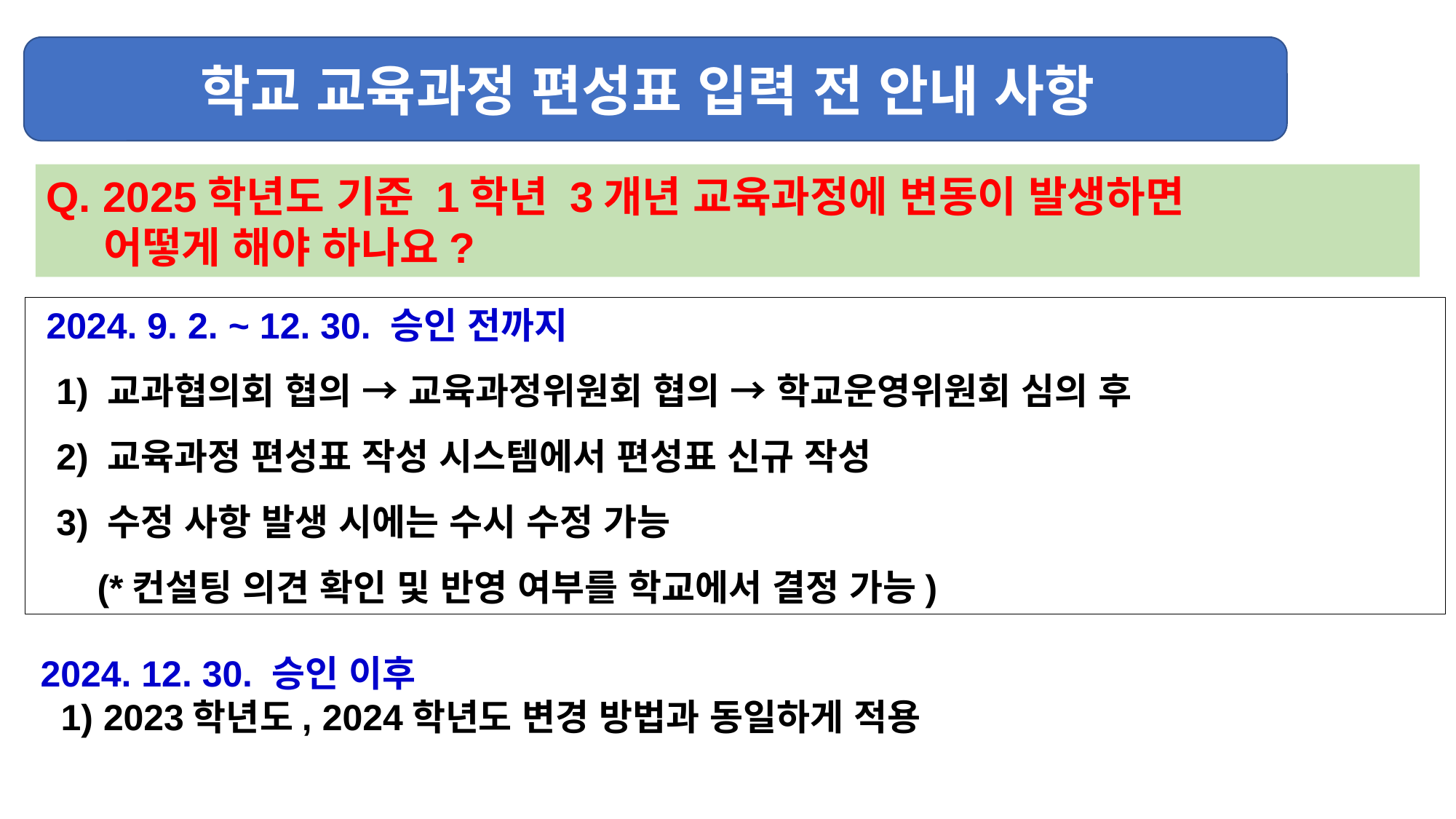

학교 교육과정 편성표 입력 전 안내 사항
Q. 2025학년도 기준 1학년 3개년 교육과정에 변동이 발생하면
    어떻게 해야 하나요?
 2024. 9. 2. ~ 12. 30. 승인 전까지
  1) 교과협의회 협의 → 교육과정위원회 협의 → 학교운영위원회 심의 후
  2) 교육과정 편성표 작성 시스템에서 편성표 신규 작성
  3) 수정 사항 발생 시에는 수시 수정 가능
      (*컨설팅 의견 확인 및 반영 여부를 학교에서 결정 가능)
2024. 12. 30. 승인 이후
  1) 2023학년도, 2024학년도 변경 방법과 동일하게 적용